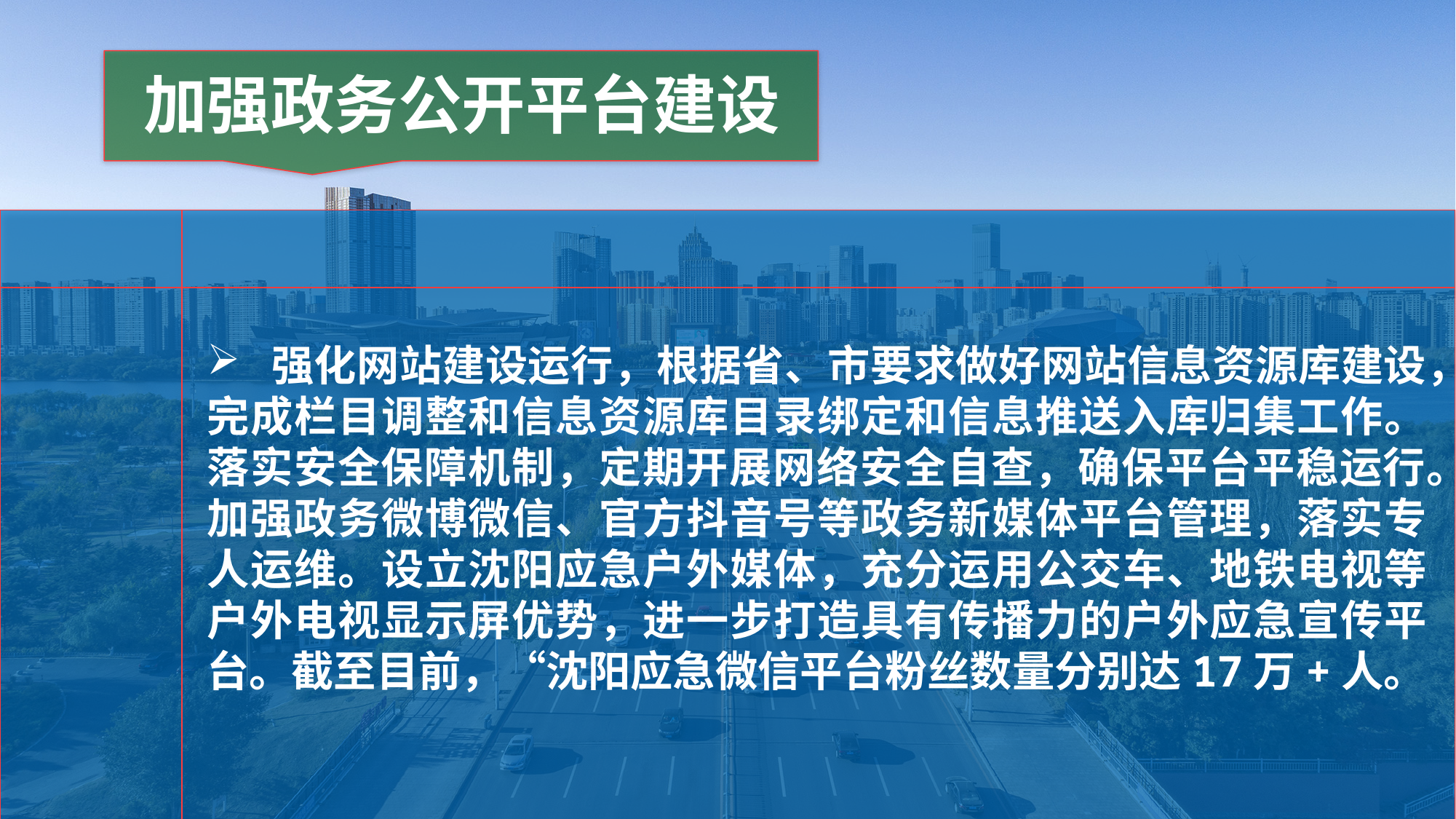

加强政务公开平台建设

  强化网站建设运行，根据省、市要求做好网站信息资源库建设，完成栏目调整和信息资源库目录绑定和信息推送入库归集工作。落实安全保障机制，定期开展网络安全自查，确保平台平稳运行。加强政务微博微信、官方抖音号等政务新媒体平台管理，落实专人运维。设立沈阳应急户外媒体，充分运用公交车、地铁电视等户外电视显示屏优势，进一步打造具有传播力的户外应急宣传平台。截至目前，“沈阳应急微信平台粉丝数量分别达17万+人。